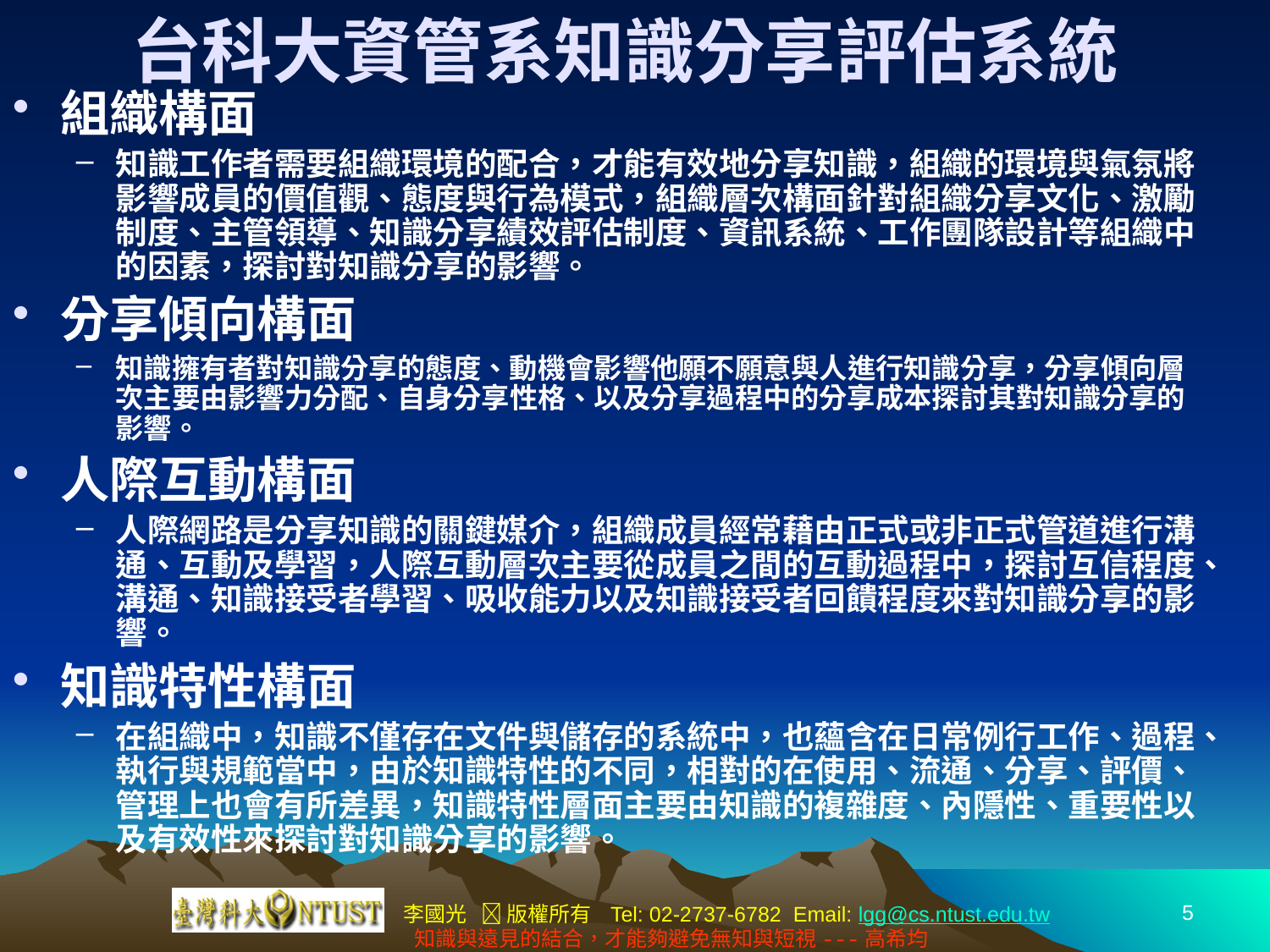

# 台科大資管系知識分享評估系統
組織構面
知識工作者需要組織環境的配合，才能有效地分享知識，組織的環境與氣氛將影響成員的價值觀、態度與行為模式，組織層次構面針對組織分享文化、激勵制度、主管領導、知識分享績效評估制度、資訊系統、工作團隊設計等組織中的因素，探討對知識分享的影響。
分享傾向構面
知識擁有者對知識分享的態度、動機會影響他願不願意與人進行知識分享，分享傾向層次主要由影響力分配、自身分享性格、以及分享過程中的分享成本探討其對知識分享的影響。
人際互動構面
人際網路是分享知識的關鍵媒介，組織成員經常藉由正式或非正式管道進行溝通、互動及學習，人際互動層次主要從成員之間的互動過程中，探討互信程度、溝通、知識接受者學習、吸收能力以及知識接受者回饋程度來對知識分享的影響。
知識特性構面
在組織中，知識不僅存在文件與儲存的系統中，也蘊含在日常例行工作、過程、執行與規範當中，由於知識特性的不同，相對的在使用、流通、分享、評價、管理上也會有所差異，知識特性層面主要由知識的複雜度、內隱性、重要性以及有效性來探討對知識分享的影響。
5